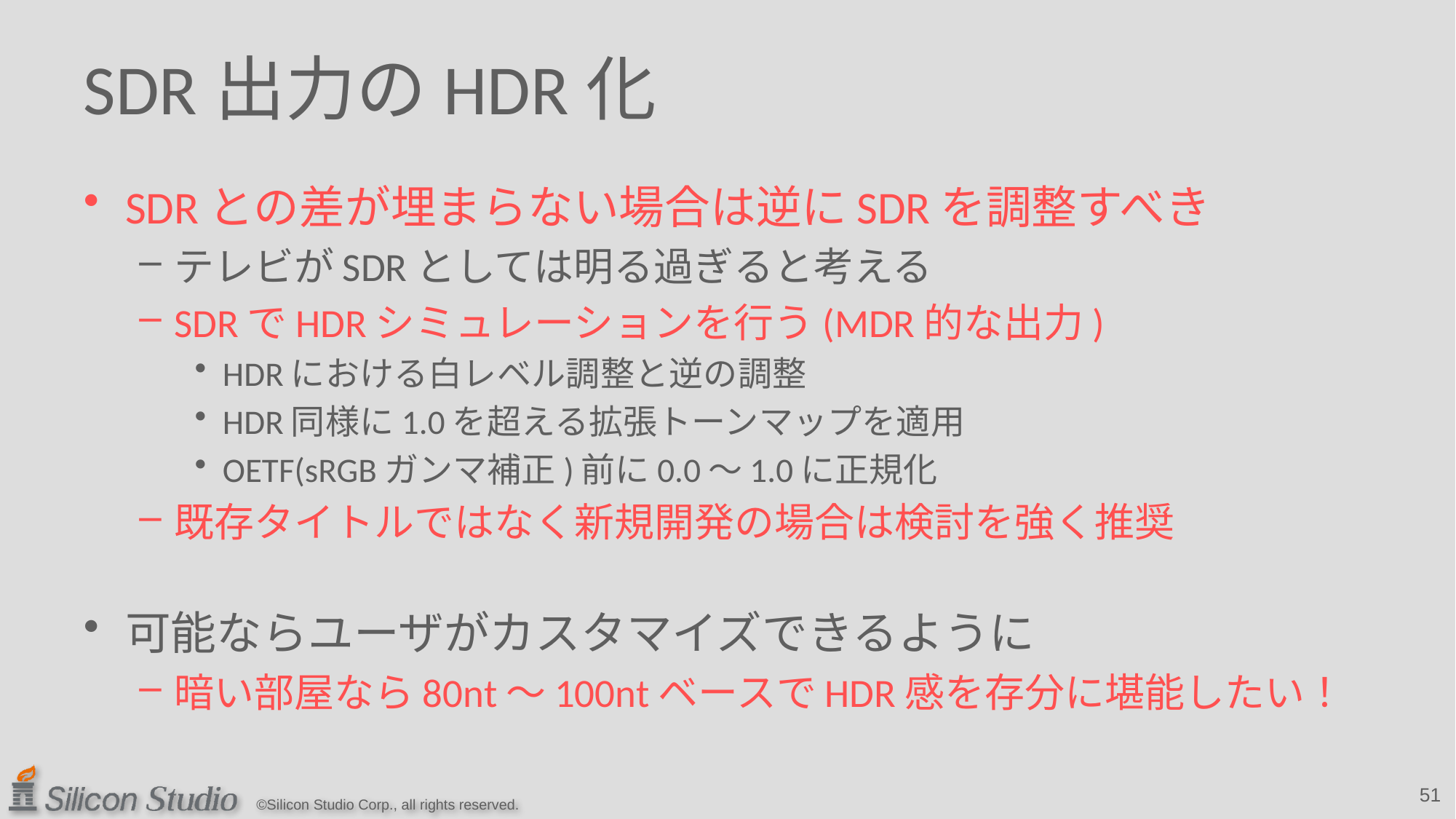

# SDR出力のHDR化
SDRとの差が埋まらない場合は逆にSDRを調整すべき
テレビがSDRとしては明る過ぎると考える
SDRでHDRシミュレーションを行う(MDR的な出力)
HDRにおける白レベル調整と逆の調整
HDR同様に1.0を超える拡張トーンマップを適用
OETF(sRGBガンマ補正)前に0.0～1.0に正規化
既存タイトルではなく新規開発の場合は検討を強く推奨

可能ならユーザがカスタマイズできるように
暗い部屋なら80nt～100ntベースでHDR感を存分に堪能したい！
51